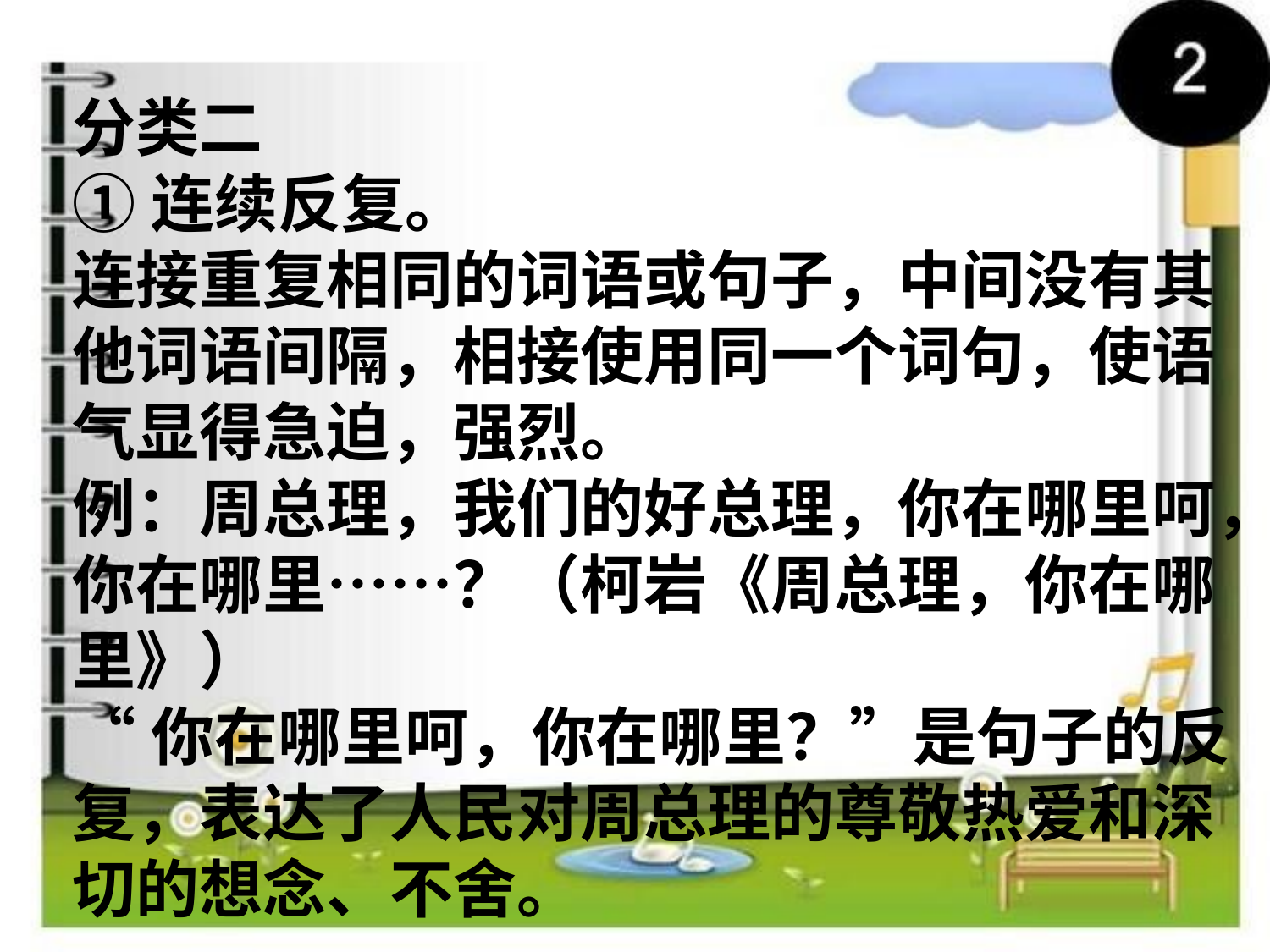

分类二
①连续反复。
连接重复相同的词语或句子，中间没有其他词语间隔，相接使用同一个词句，使语气显得急迫，强烈。
例：周总理，我们的好总理，你在哪里呵，你在哪里……？（柯岩《周总理，你在哪里》）
“你在哪里呵，你在哪里？”是句子的反复，表达了人民对周总理的尊敬热爱和深切的想念、不舍。